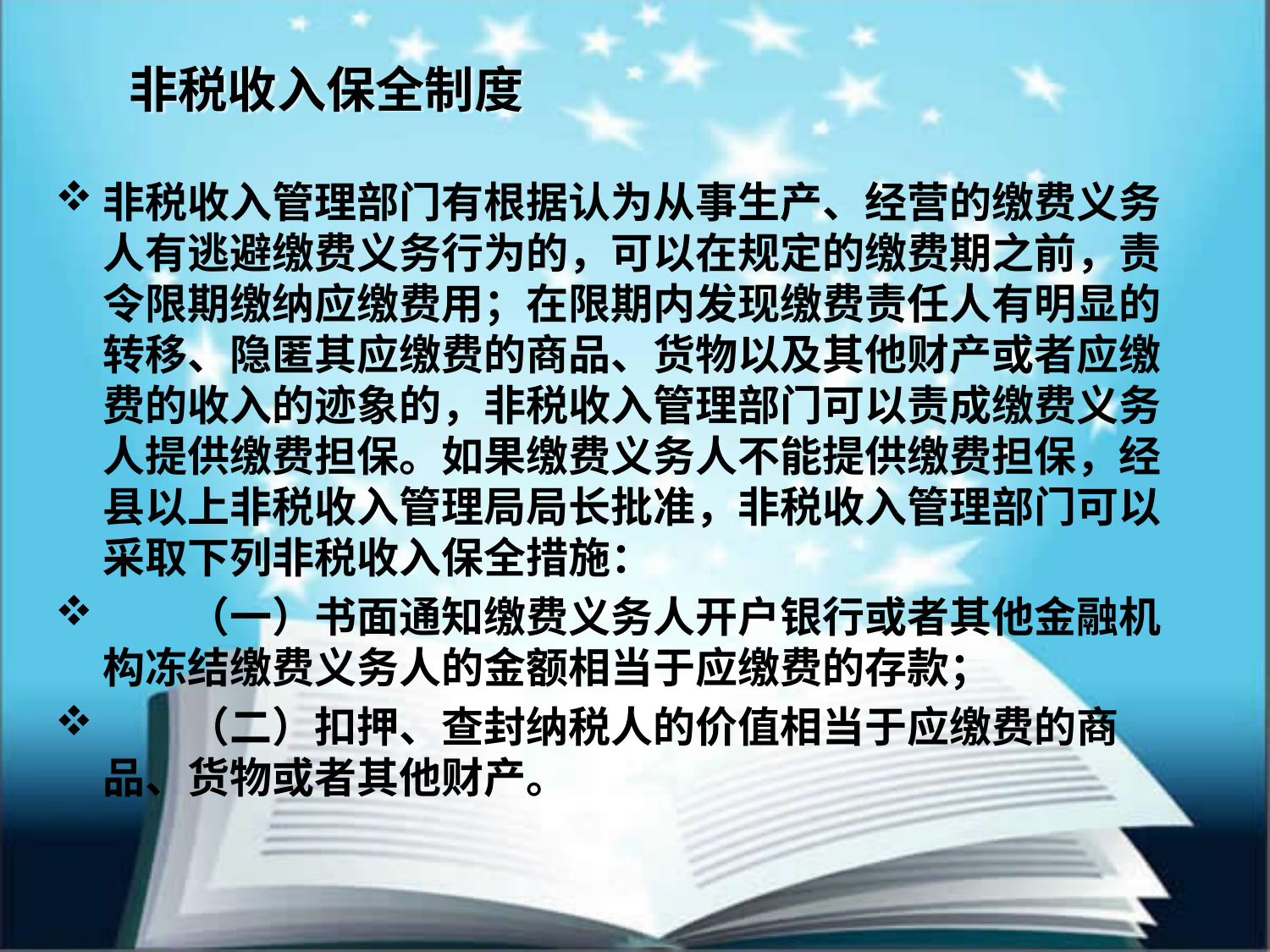

# 非税收入保全制度
非税收入管理部门有根据认为从事生产、经营的缴费义务人有逃避缴费义务行为的，可以在规定的缴费期之前，责令限期缴纳应缴费用；在限期内发现缴费责任人有明显的转移、隐匿其应缴费的商品、货物以及其他财产或者应缴费的收入的迹象的，非税收入管理部门可以责成缴费义务人提供缴费担保。如果缴费义务人不能提供缴费担保，经县以上非税收入管理局局长批准，非税收入管理部门可以采取下列非税收入保全措施：
　　（一）书面通知缴费义务人开户银行或者其他金融机构冻结缴费义务人的金额相当于应缴费的存款；
　　（二）扣押、查封纳税人的价值相当于应缴费的商品、货物或者其他财产。